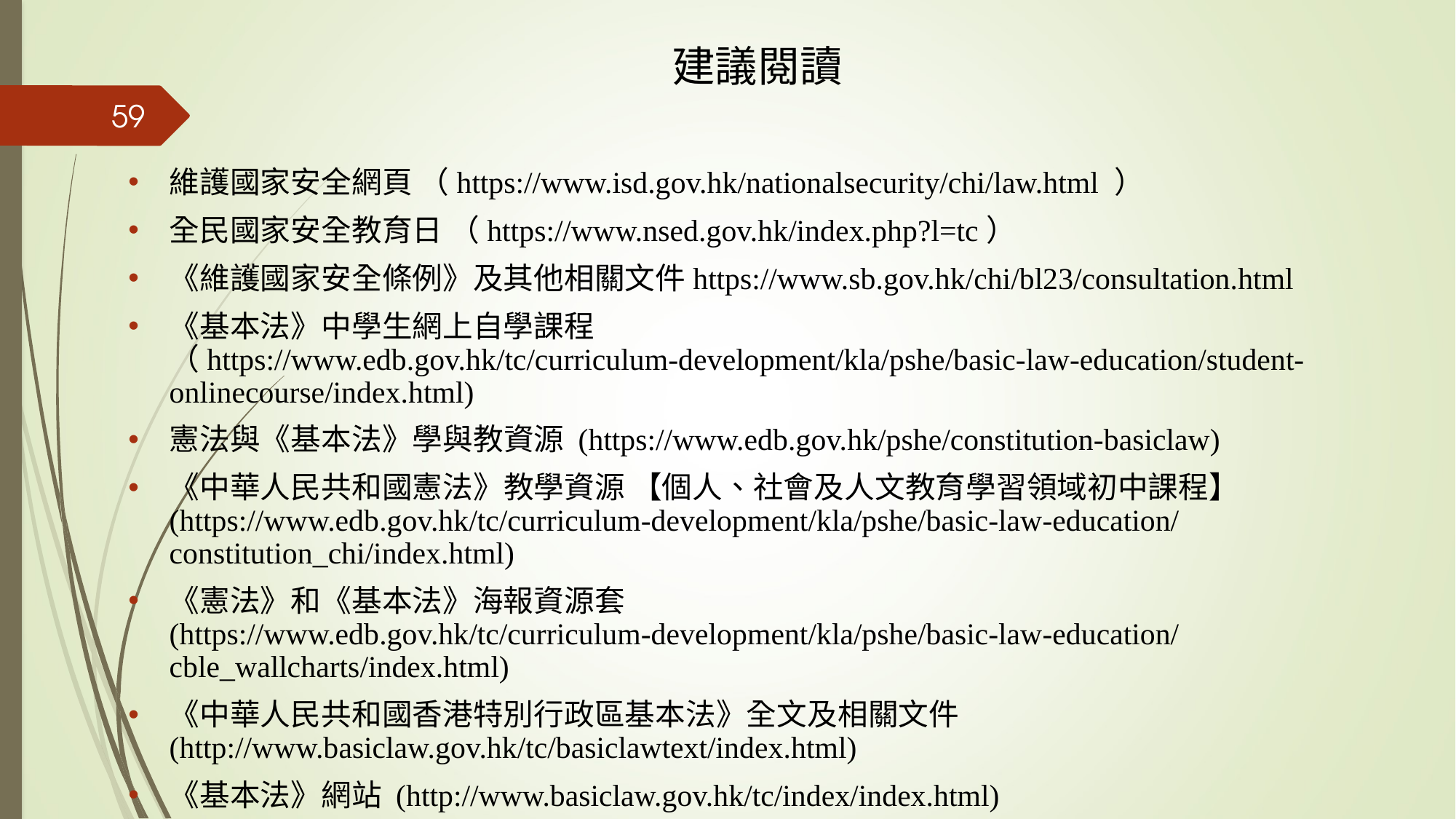

建議閱讀

維護國家安全網頁 （https://www.isd.gov.hk/nationalsecurity/chi/law.html ）
全民國家安全教育日 （https://www.nsed.gov.hk/index.php?l=tc）
《維護國家安全條例》及其他相關文件https://www.sb.gov.hk/chi/bl23/consultation.html
《基本法》中學生網上自學課程 （https://www.edb.gov.hk/tc/curriculum-development/kla/pshe/basic-law-education/student-onlinecourse/index.html)
憲法與《基本法》學與教資源 (https://www.edb.gov.hk/pshe/constitution-basiclaw)
《中華人民共和國憲法》教學資源 【個人、社會及人文教育學習領域初中課程】 (https://www.edb.gov.hk/tc/curriculum-development/kla/pshe/basic-law-education/constitution_chi/index.html)
《憲法》和《基本法》海報資源套  (https://www.edb.gov.hk/tc/curriculum-development/kla/pshe/basic-law-education/cble_wallcharts/index.html)
《中華人民共和國香港特別行政區基本法》全文及相關文件 (http://www.basiclaw.gov.hk/tc/basiclawtext/index.html)
《基本法》網站 (http://www.basiclaw.gov.hk/tc/index/index.html)
59